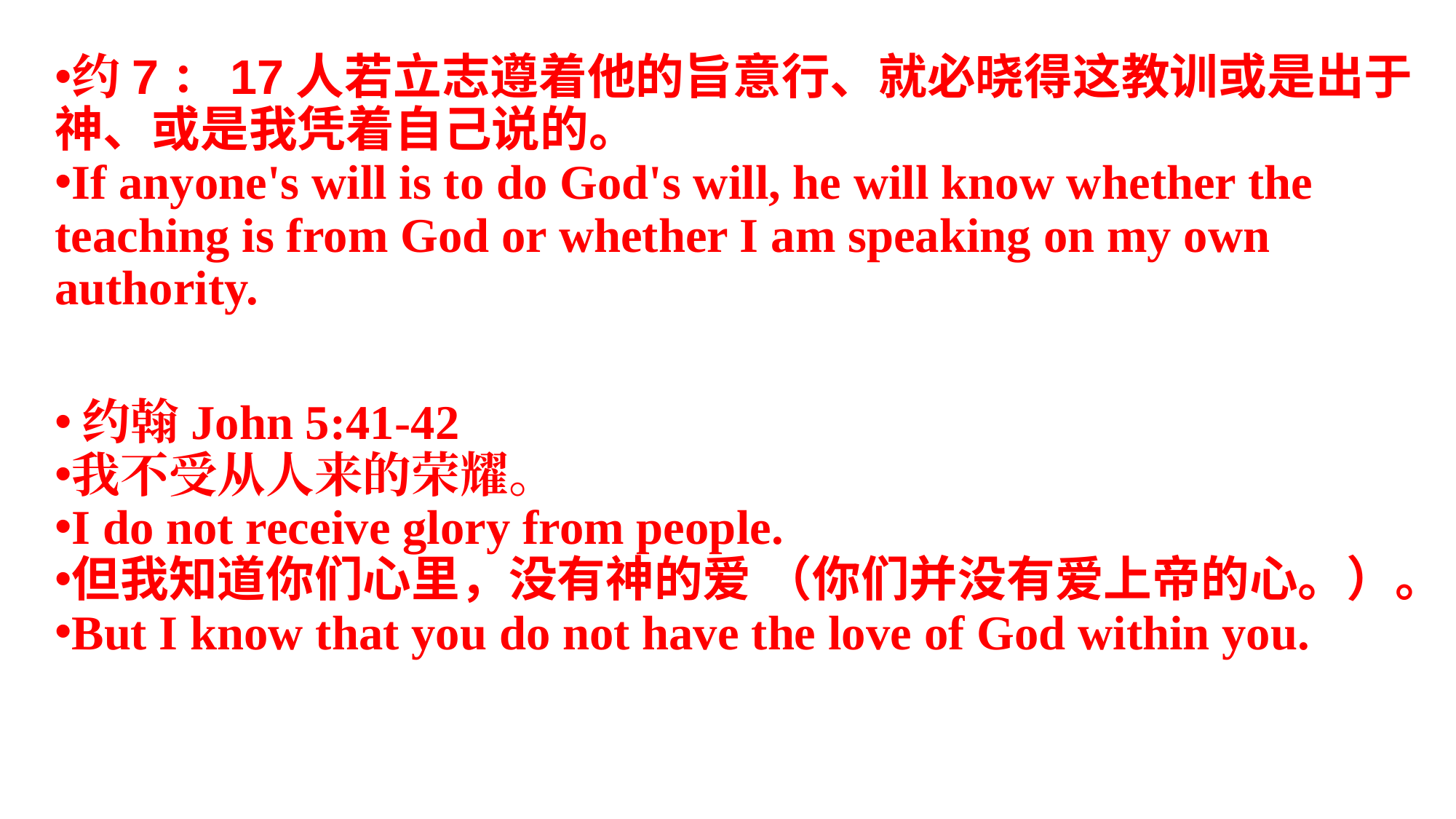

约7：17人若立志遵着他的旨意行、就必晓得这教训或是出于神、或是我凭着自己说的。
If anyone's will is to do God's will, he will know whether the teaching is from God or whether I am speaking on my own authority.

约翰John 5:41-42
我不受从人来的荣耀。
I do not receive glory from people.
但我知道你们心里，没有神的爱 （你们并没有爱上帝的心。）。
But I know that you do not have the love of God within you.